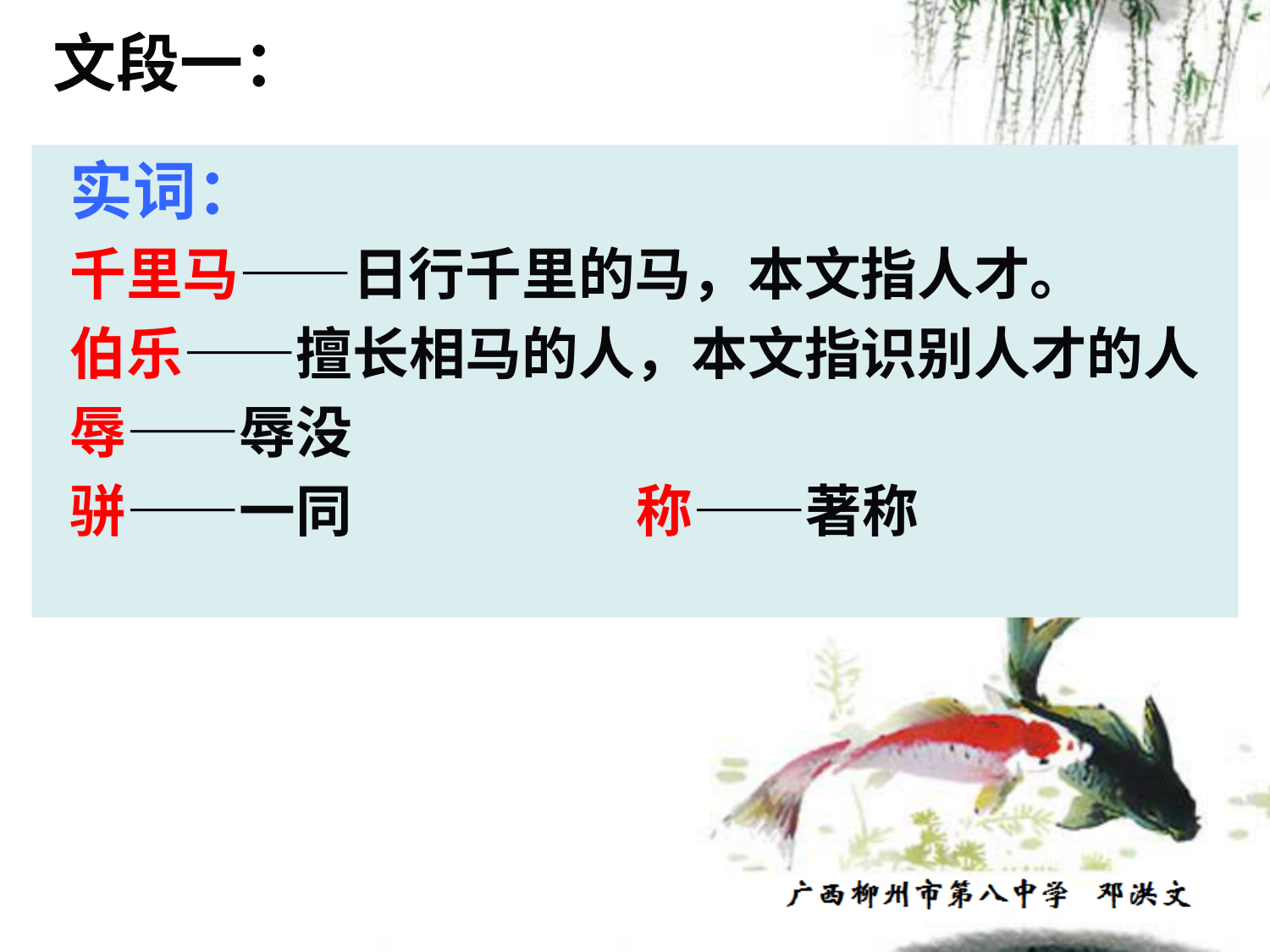

文段一：
实词：
千里马——日行千里的马，本文指人才。
伯乐——擅长相马的人，本文指识别人才的人
辱——辱没
骈——一同                      称——著称